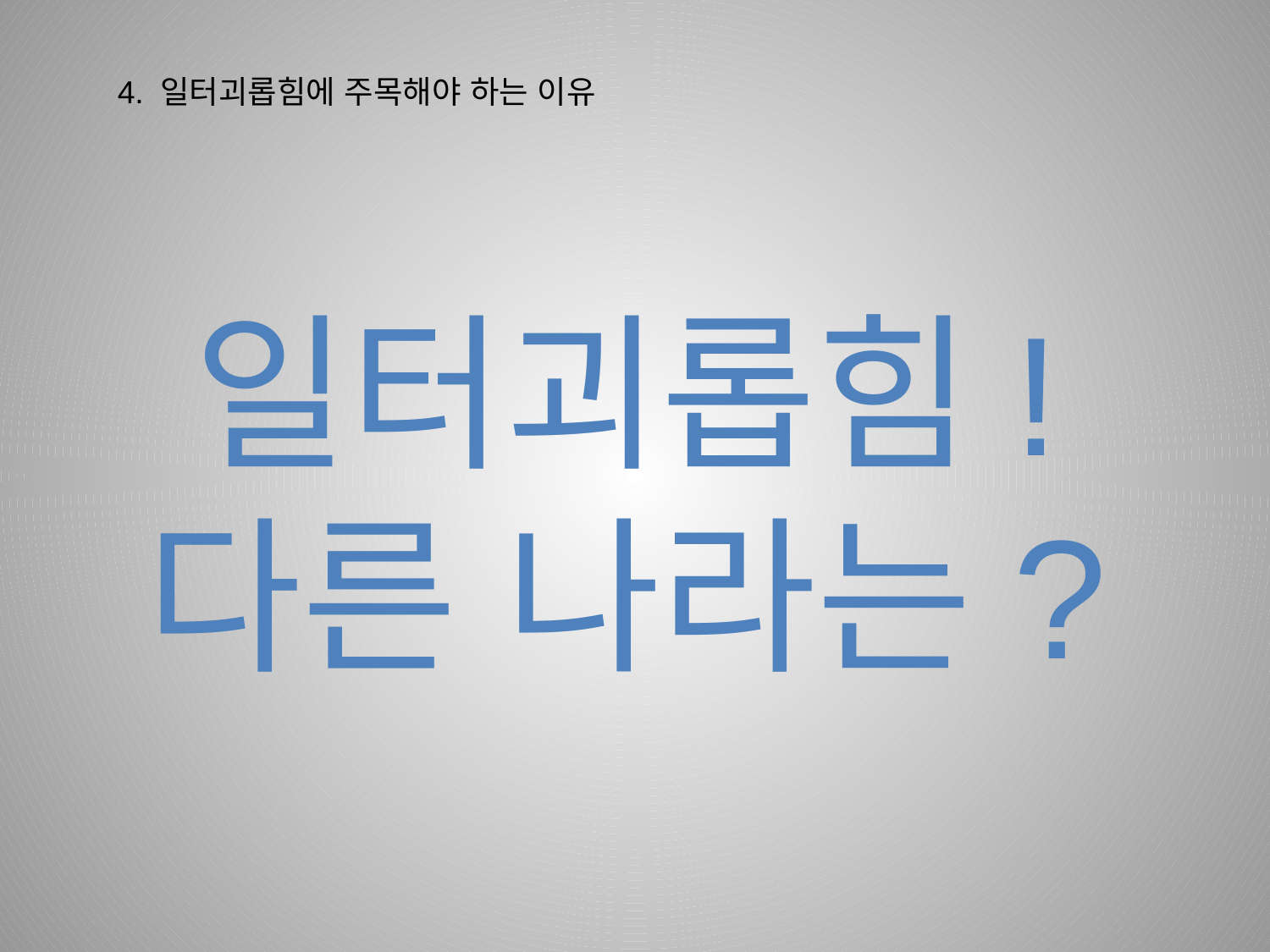

4. 일터괴롭힘에 주목해야 하는 이유
# 일터괴롭힘! 다른 나라는?